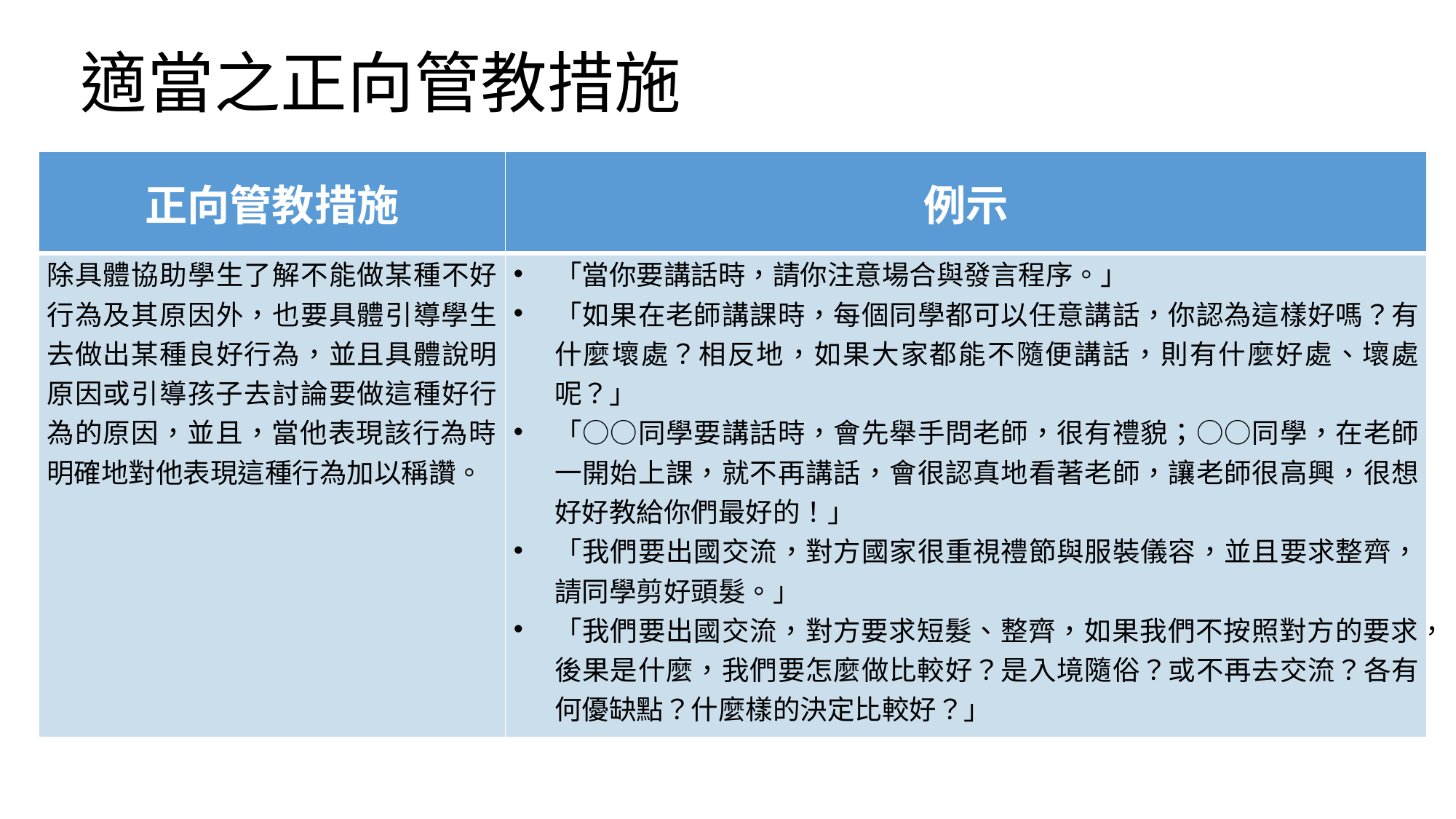

適當之正向管教措施
| 正向管教措施 | 例示 |
| --- | --- |
| 除具體協助學生了解不能做某種不好行為及其原因外，也要具體引導學生去做出某種良好行為，並且具體說明原因或引導孩子去討論要做這種好行為的原因，並且，當他表現該行為時，明確地對他表現這種行為加以稱讚。 | 「當你要講話時，請你注意場合與發言程序。」 「如果在老師講課時，每個同學都可以任意講話，你認為這樣好嗎？有什麼壞處？相反地，如果大家都能不隨便講話，則有什麼好處、壞處呢？」 「○○同學要講話時，會先舉手問老師，很有禮貌；○○同學，在老師一開始上課，就不再講話，會很認真地看著老師，讓老師很高興，很想好好教給你們最好的！」 「我們要出國交流，對方國家很重視禮節與服裝儀容，並且要求整齊，請同學剪好頭髮。」 「我們要出國交流，對方要求短髮、整齊，如果我們不按照對方的要求，後果是什麼，我們要怎麼做比較好？是入境隨俗？或不再去交流？各有何優缺點？什麼樣的決定比較好？」 |